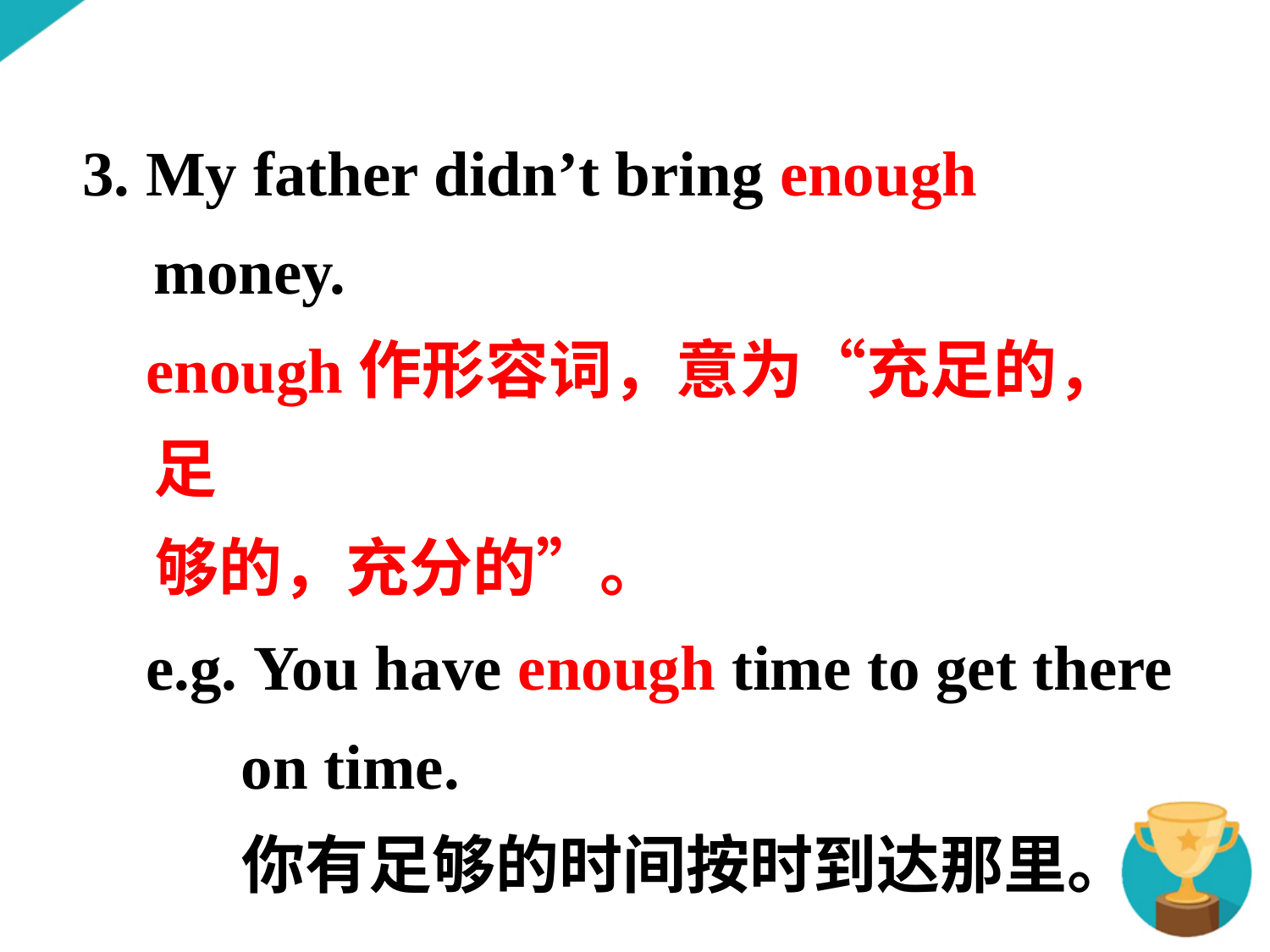

3. My father didn’t bring enough money.
    enough作形容词，意为“充足的，足
    够的，充分的”。
    e.g. You have enough time to get there
          on time.
          你有足够的时间按时到达那里。